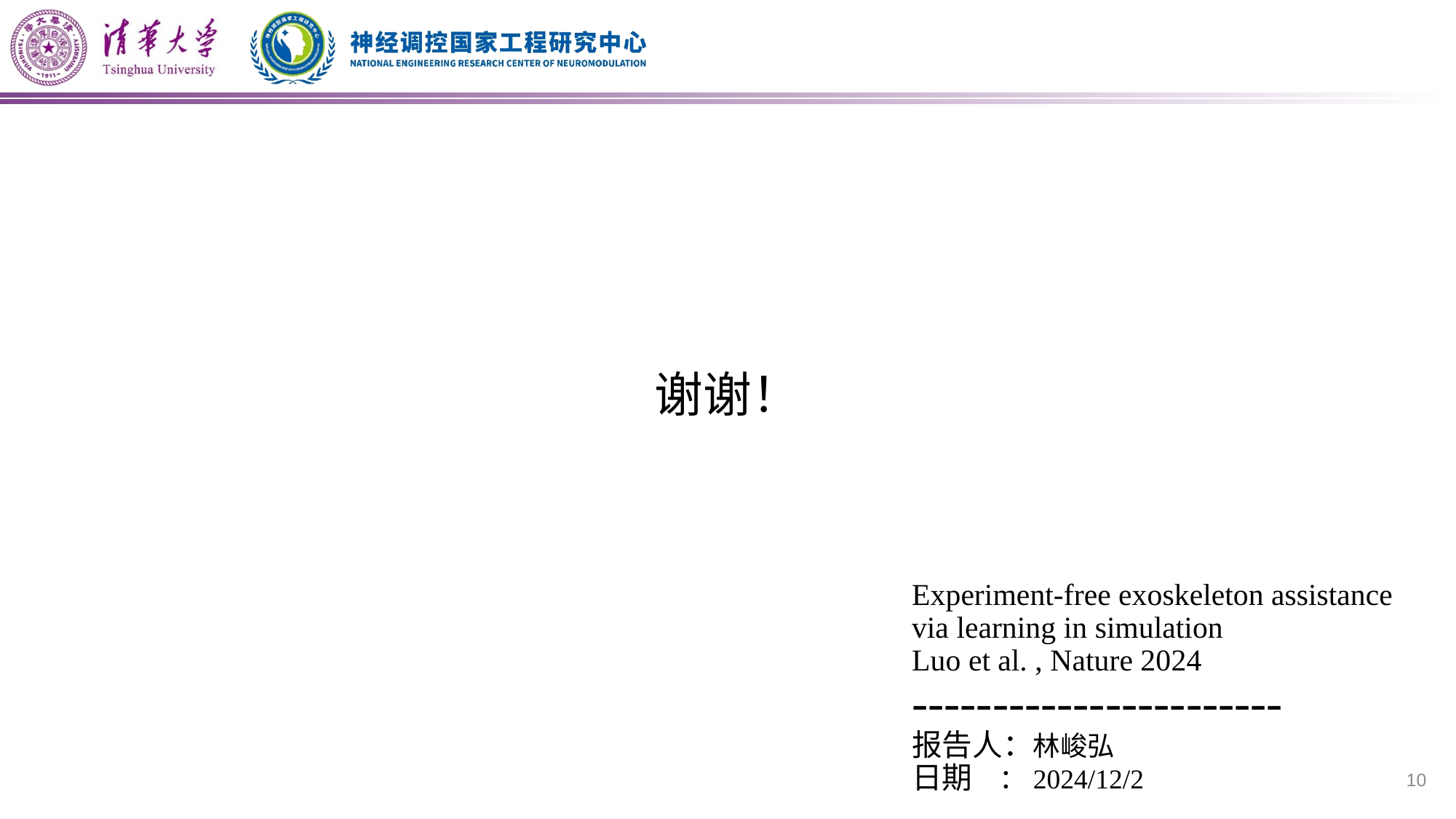

谢谢！
# Experiment-free exoskeleton assistance via learning in simulation Luo et al. , Nature 2024 ----------------------- 报告人：林峻弘 日期    ：2024/12/2
10